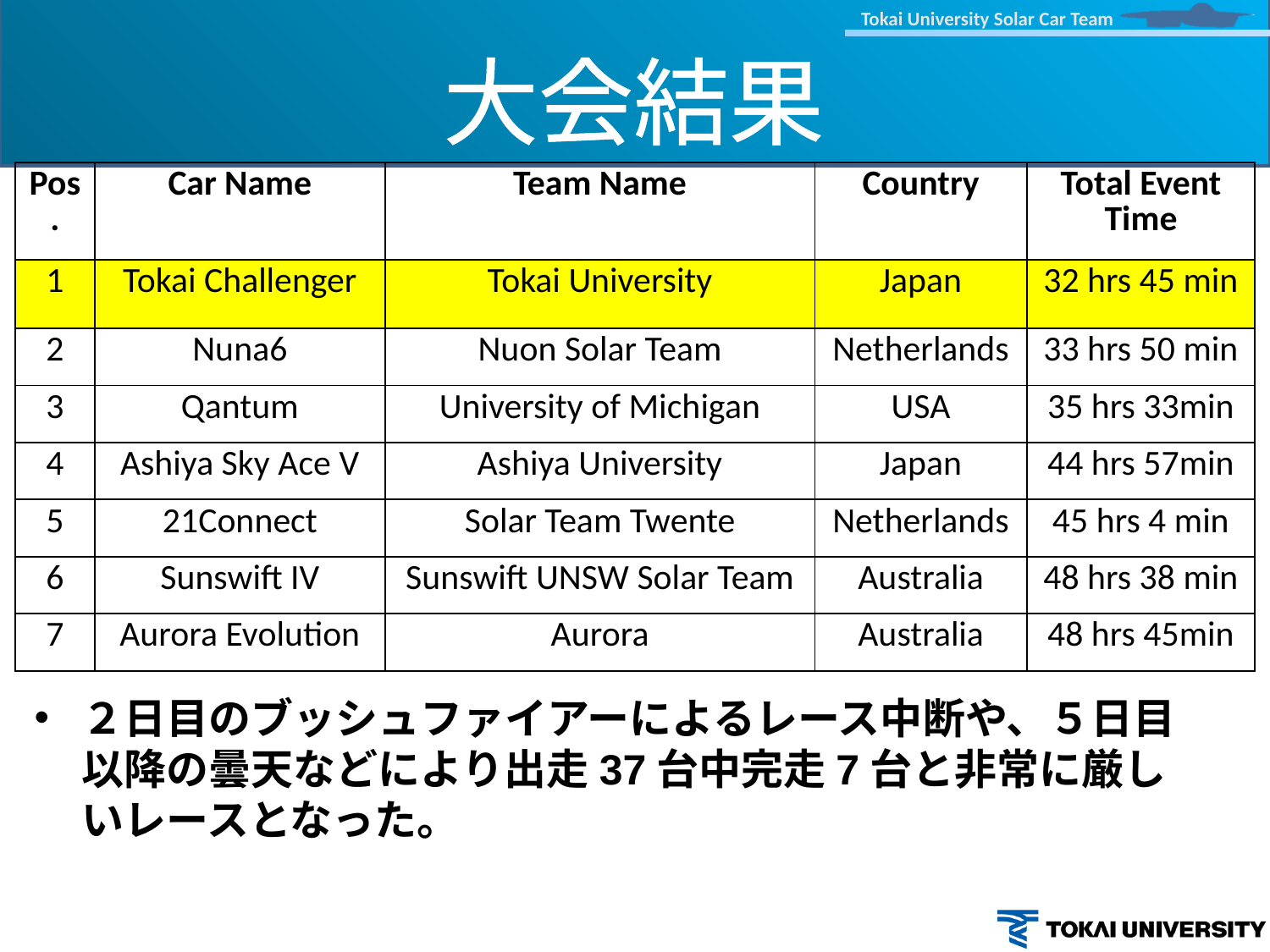

大会結果
| Pos. | Car Name | Team Name | Country | Total Event Time |
| --- | --- | --- | --- | --- |
| 1 | Tokai Challenger | Tokai University | Japan | 32 hrs 45 min |
| 2 | Nuna6 | Nuon Solar Team | Netherlands | 33 hrs 50 min |
| 3 | Qantum | University of Michigan | USA | 35 hrs 33min |
| 4 | Ashiya Sky Ace V | Ashiya University | Japan | 44 hrs 57min |
| 5 | 21Connect | Solar Team Twente | Netherlands | 45 hrs 4 min |
| 6 | Sunswift IV | Sunswift UNSW Solar Team | Australia | 48 hrs 38 min |
| 7 | Aurora Evolution | Aurora | Australia | 48 hrs 45min |
２日目のブッシュファイアーによるレース中断や、５日目以降の曇天などにより出走37台中完走7台と非常に厳しいレースとなった。